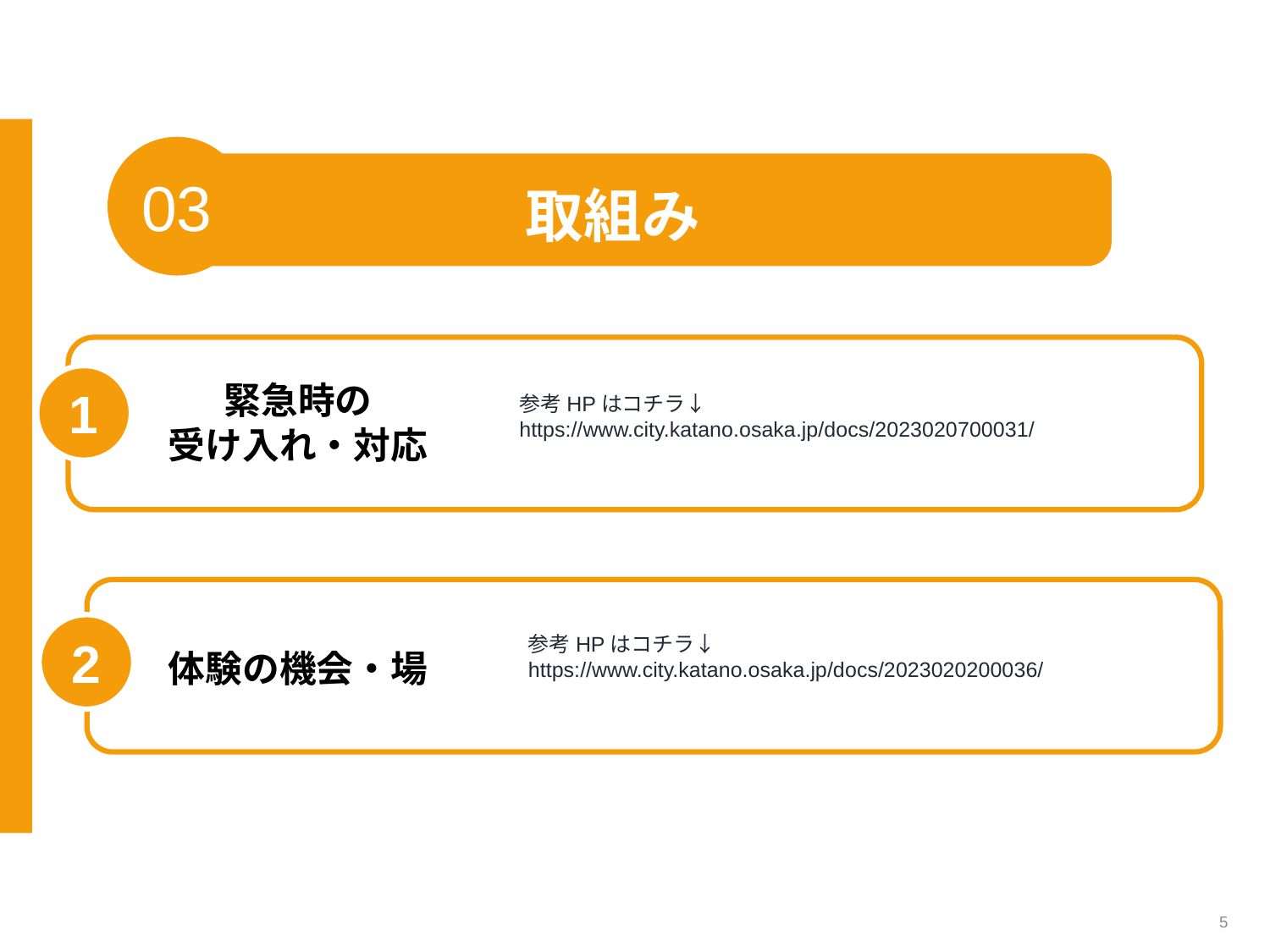

03

取組み

1
緊急時の
受け入れ・対応
参考HPはコチラ↓
https://www.city.katano.osaka.jp/docs/2023020700031/

参考HPはコチラ↓
https://www.city.katano.osaka.jp/docs/2023020200036/

2
体験の機会・場
5